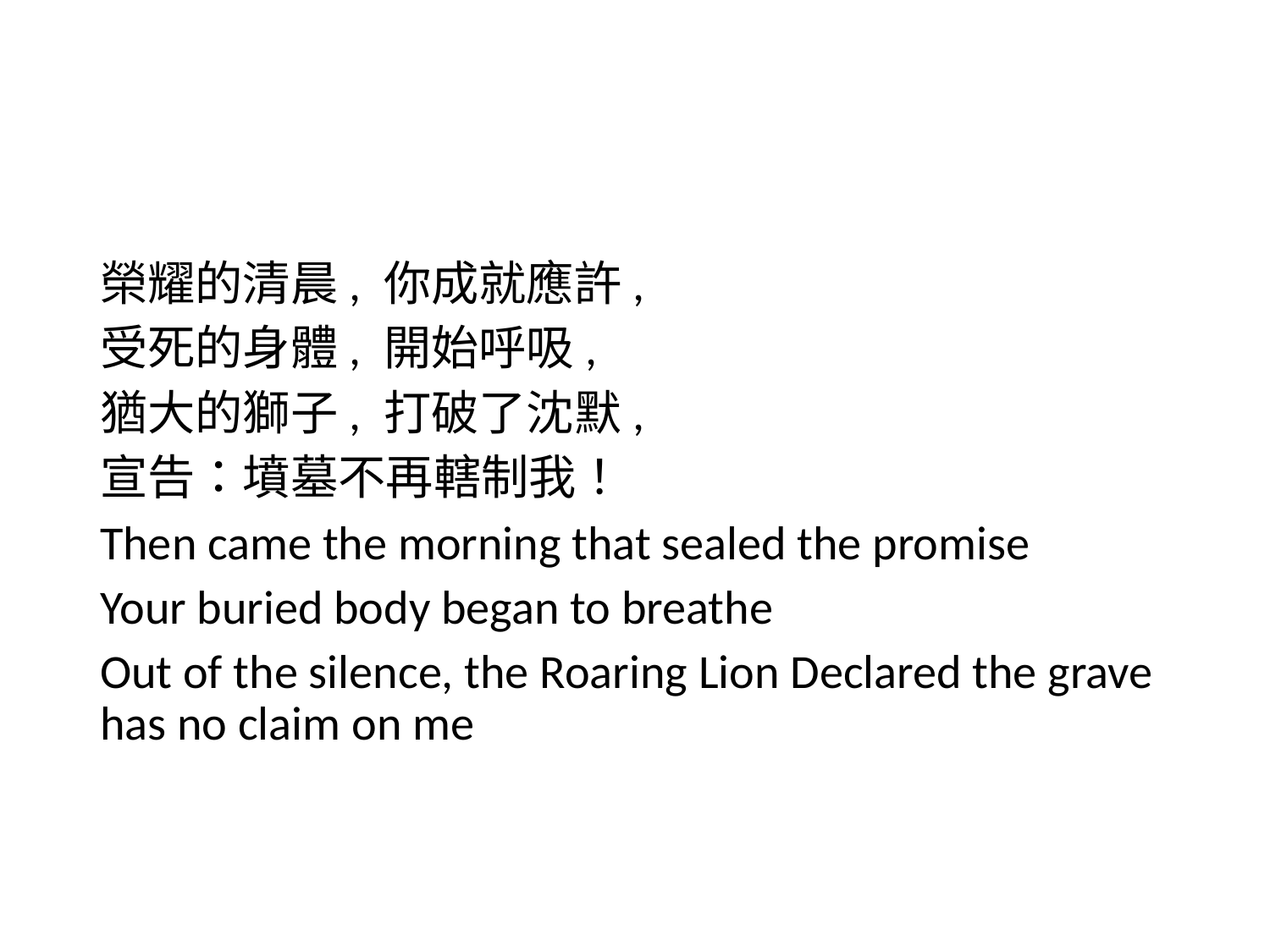

#
榮耀的清晨, 你成就應許,
受死的身體, 開始呼吸,
猶大的獅子, 打破了沈默,
宣告：墳墓不再轄制我！
Then came the morning that sealed the promise
Your buried body began to breathe
Out of the silence, the Roaring Lion Declared the grave has no claim on me